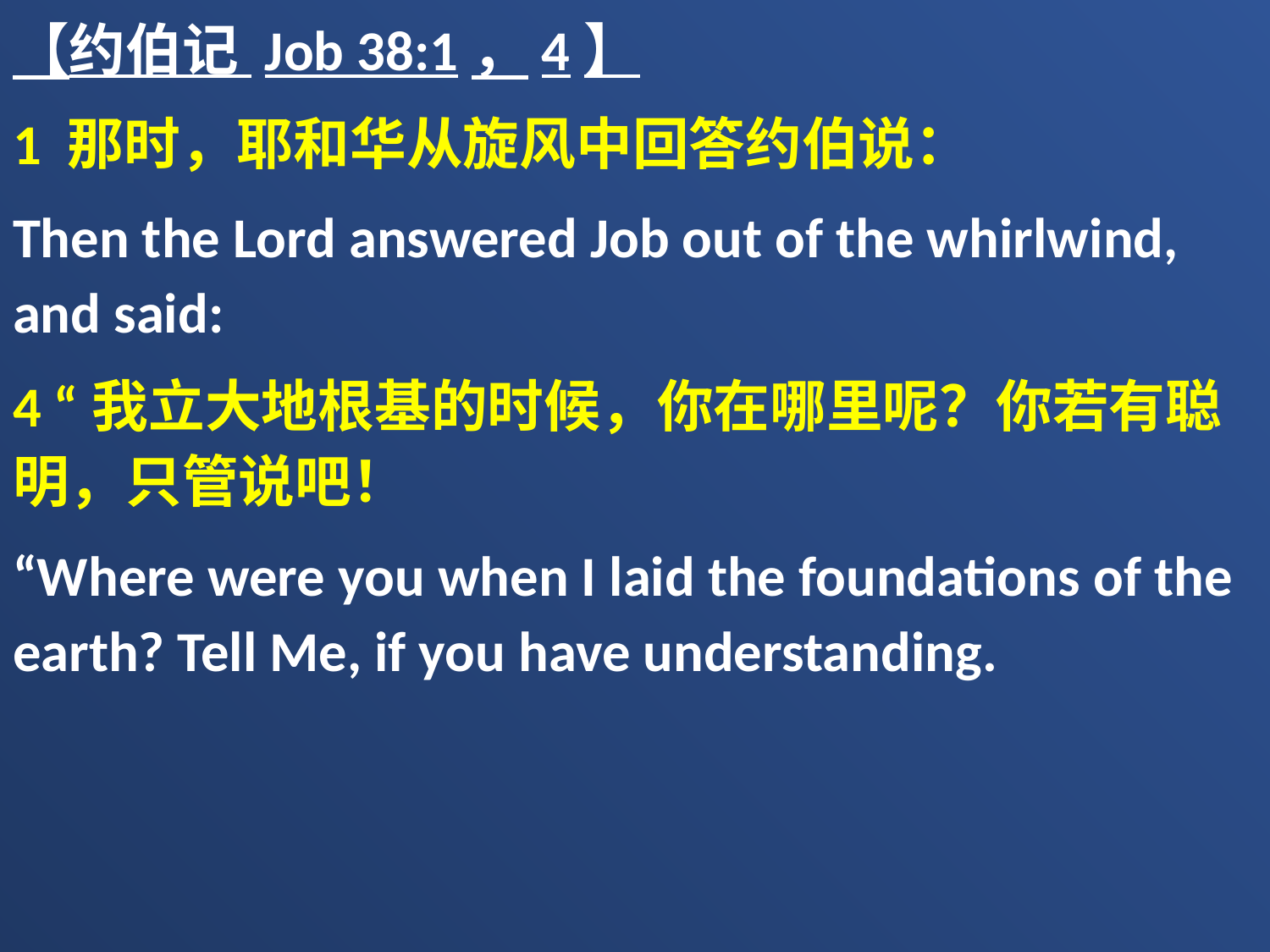

【约伯记 Job 38:1，4】
1 那时，耶和华从旋风中回答约伯说：
Then the Lord answered Job out of the whirlwind, and said:
4 “我立大地根基的时候，你在哪里呢？你若有聪明，只管说吧！
“Where were you when I laid the foundations of the earth? Tell Me, if you have understanding.